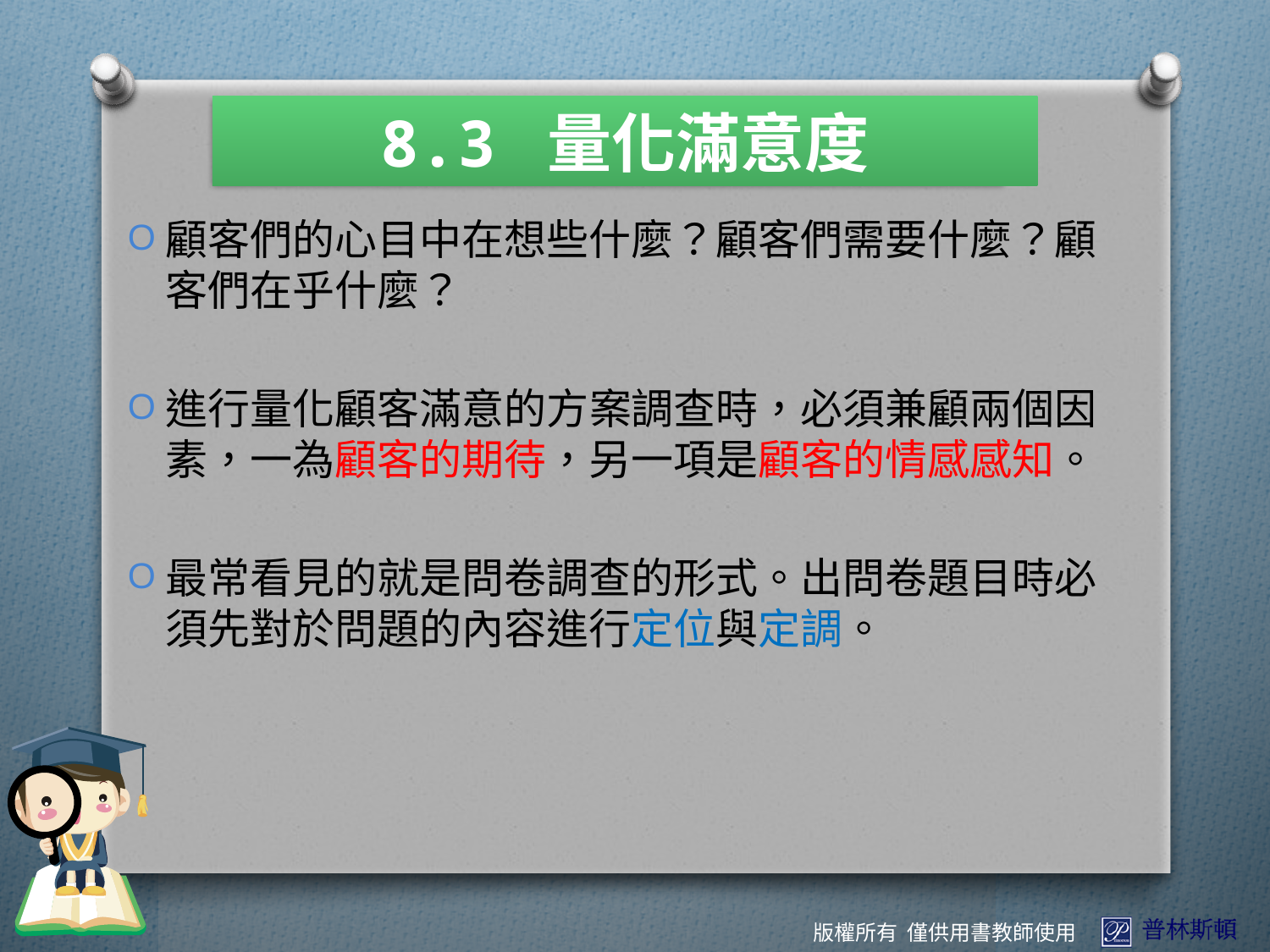

8.3 量化滿意度
顧客們的心目中在想些什麼？顧客們需要什麼？顧客們在乎什麼？

進行量化顧客滿意的方案調查時，必須兼顧兩個因素，一為顧客的期待，另一項是顧客的情感感知。

最常看見的就是問卷調查的形式。出問卷題目時必須先對於問題的內容進行定位與定調。